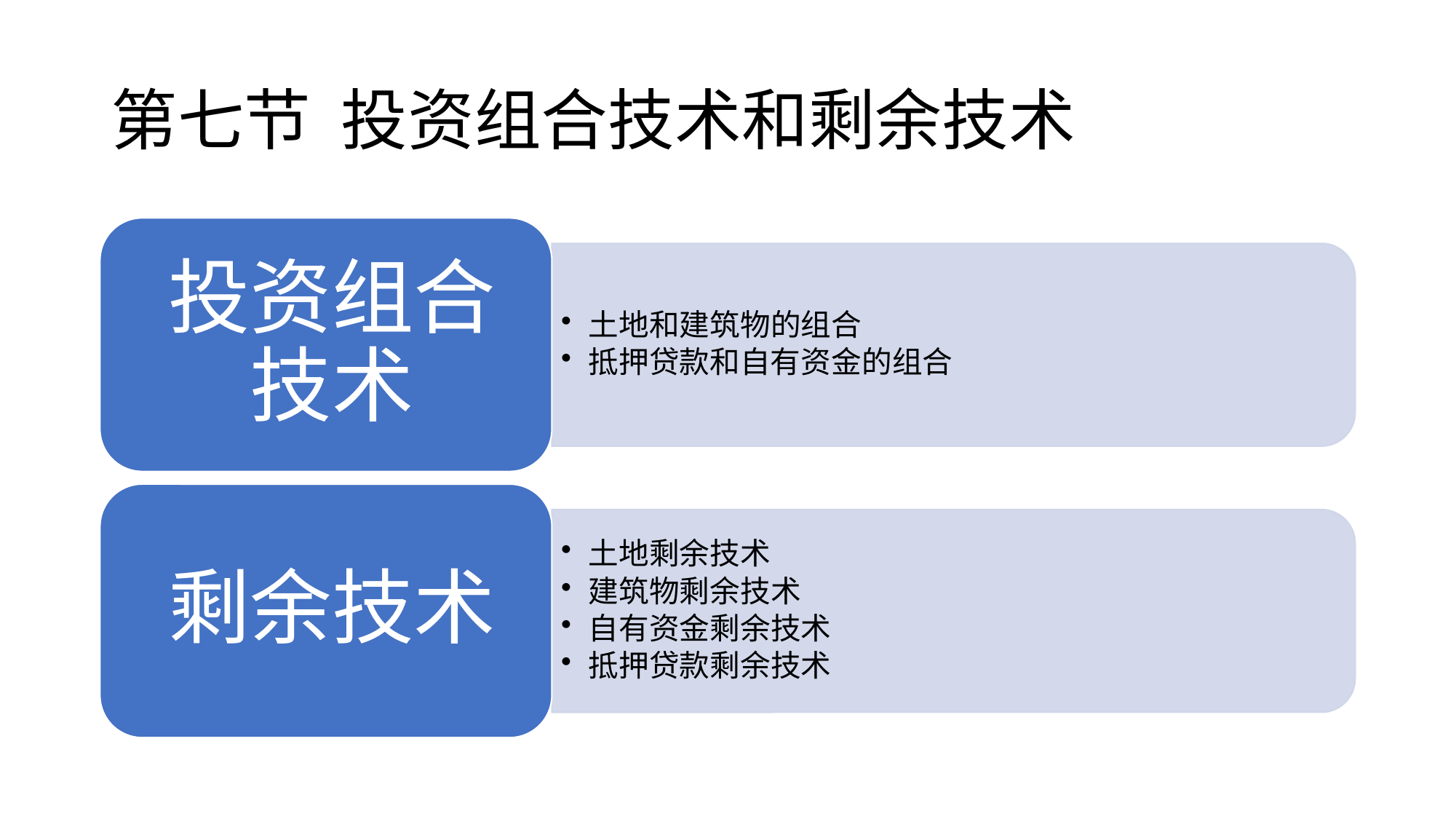

# 第七节  投资组合技术和剩余技术
土地和建筑物的组合
抵押贷款和自有资金的组合
投资组合技术
土地剩余技术
建筑物剩余技术
自有资金剩余技术
抵押贷款剩余技术
剩余技术